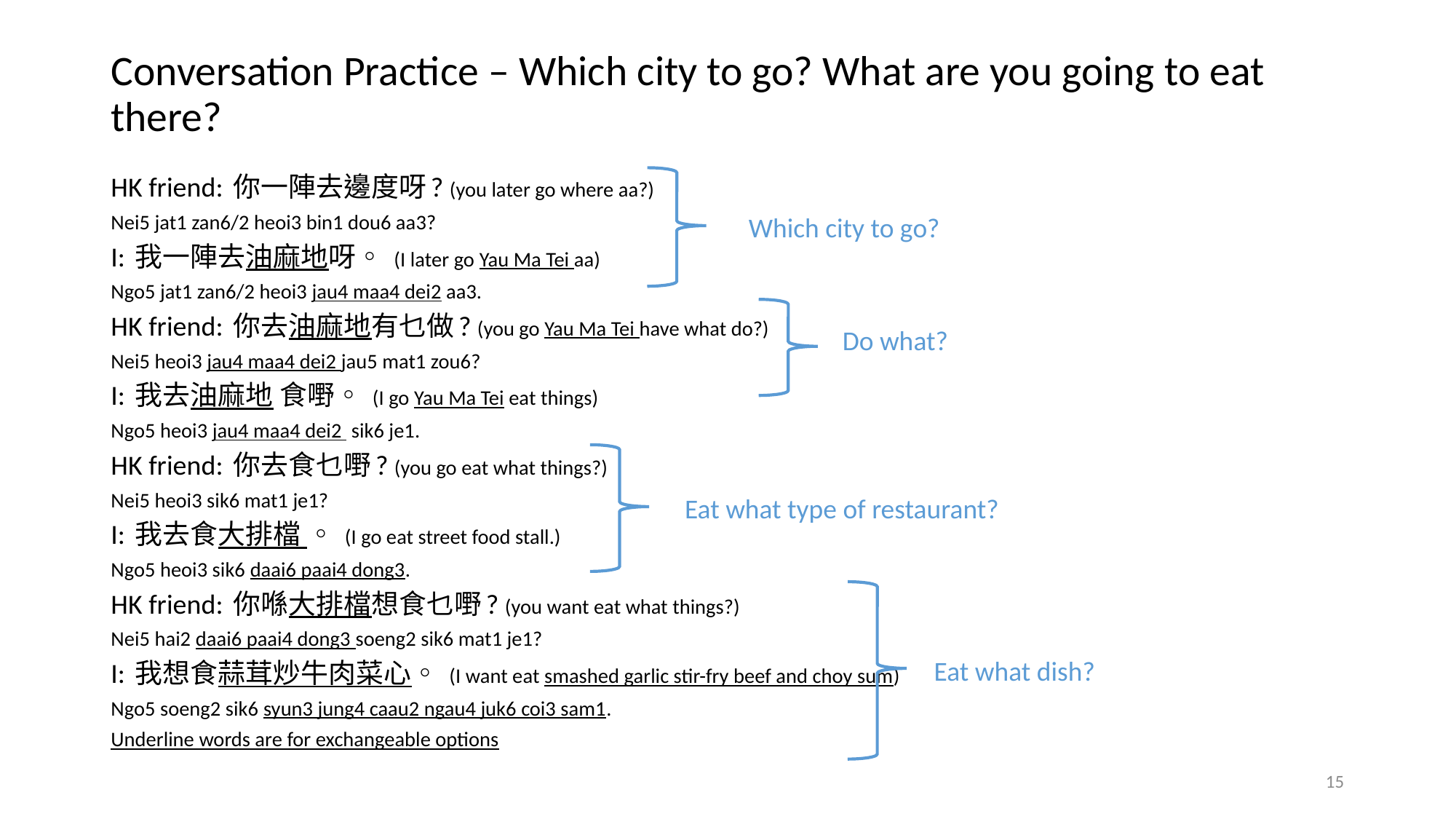

# Conversation Practice – Which city to go? What are you going to eat there?
HK friend: 你一陣去邊度呀? (you later go where aa?)
Nei5 jat1 zan6/2 heoi3 bin1 dou6 aa3?
I: 我一陣去油麻地呀◦ (I later go Yau Ma Tei aa)
Ngo5 jat1 zan6/2 heoi3 jau4 maa4 dei2 aa3.
HK friend: 你去油麻地有乜做? (you go Yau Ma Tei have what do?)
Nei5 heoi3 jau4 maa4 dei2 jau5 mat1 zou6?
I: 我去油麻地 食嘢◦ (I go Yau Ma Tei eat things)
Ngo5 heoi3 jau4 maa4 dei2  sik6 je1.
HK friend: 你去食乜嘢? (you go eat what things?)
Nei5 heoi3 sik6 mat1 je1?
I: 我去食大排檔 ◦ (I go eat street food stall.)
Ngo5 heoi3 sik6 daai6 paai4 dong3.
HK friend: 你喺大排檔想食乜嘢? (you want eat what things?)
Nei5 hai2 daai6 paai4 dong3 soeng2 sik6 mat1 je1?
I: 我想食蒜茸炒牛肉菜心◦ (I want eat smashed garlic stir-fry beef and choy sum)
Ngo5 soeng2 sik6 syun3 jung4 caau2 ngau4 juk6 coi3 sam1.
Underline words are for exchangeable options

Which city to go?

Do what?

Eat what type of restaurant?

Eat what dish?
15